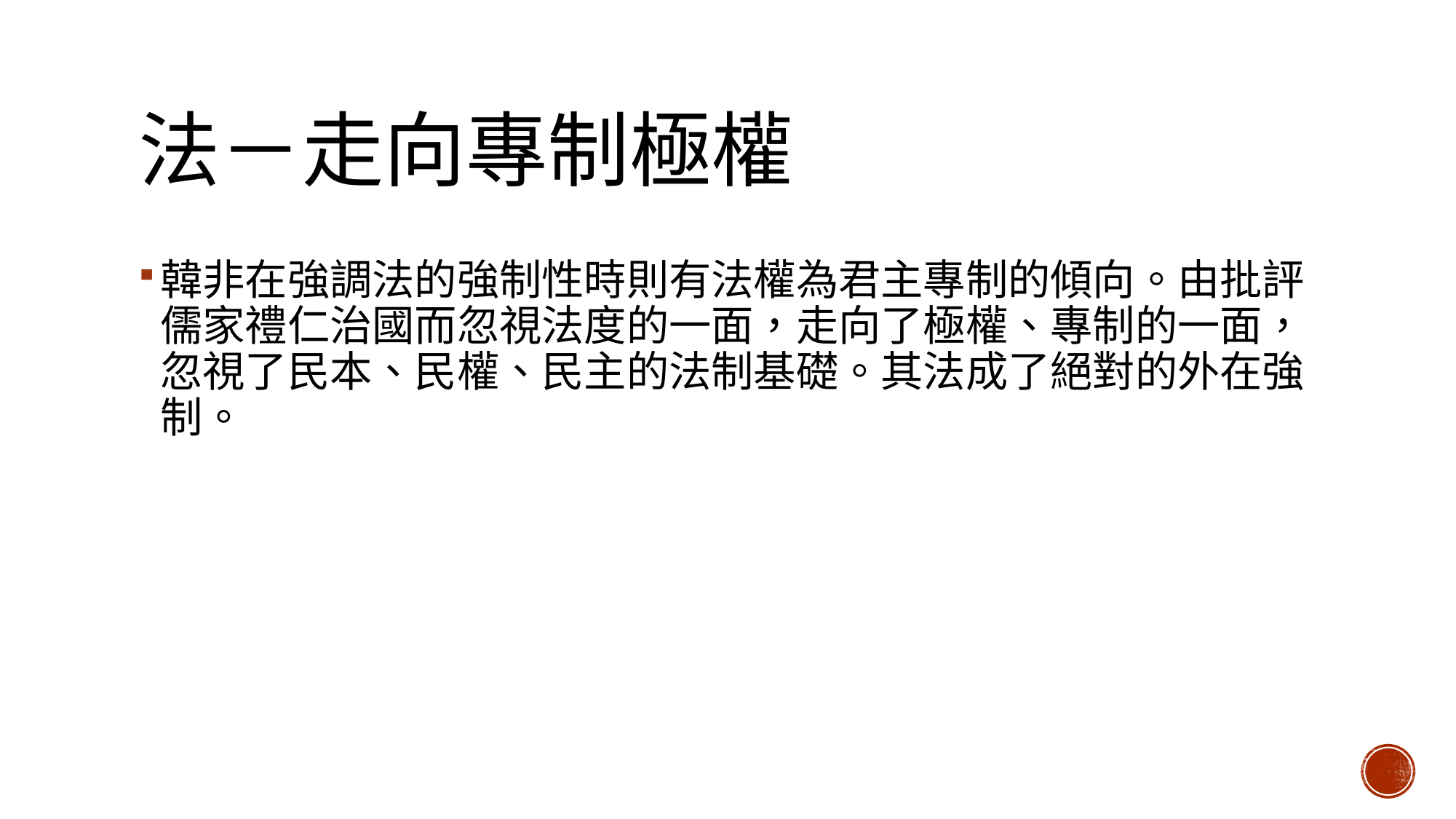

# 法－走向專制極權
韓非在強調法的強制性時則有法權為君主專制的傾向。由批評儒家禮仁治國而忽視法度的一面，走向了極權、專制的一面，忽視了民本、民權、民主的法制基礎。其法成了絕對的外在強制。